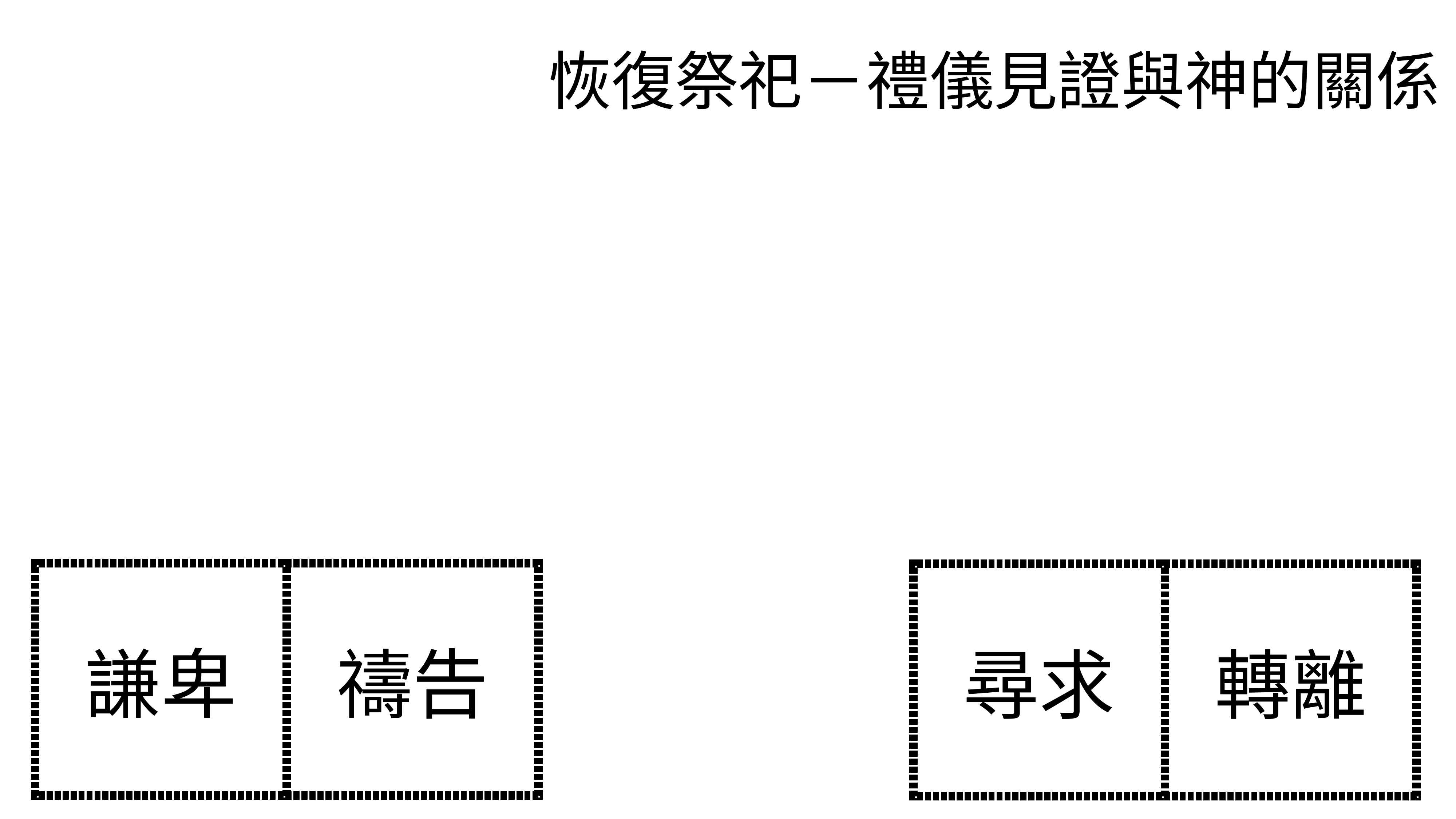

恢復祭祀－禮儀見證與神的關係
| 謙卑 | 禱告 |
| --- | --- |
| 尋求 | 轉離 |
| --- | --- |